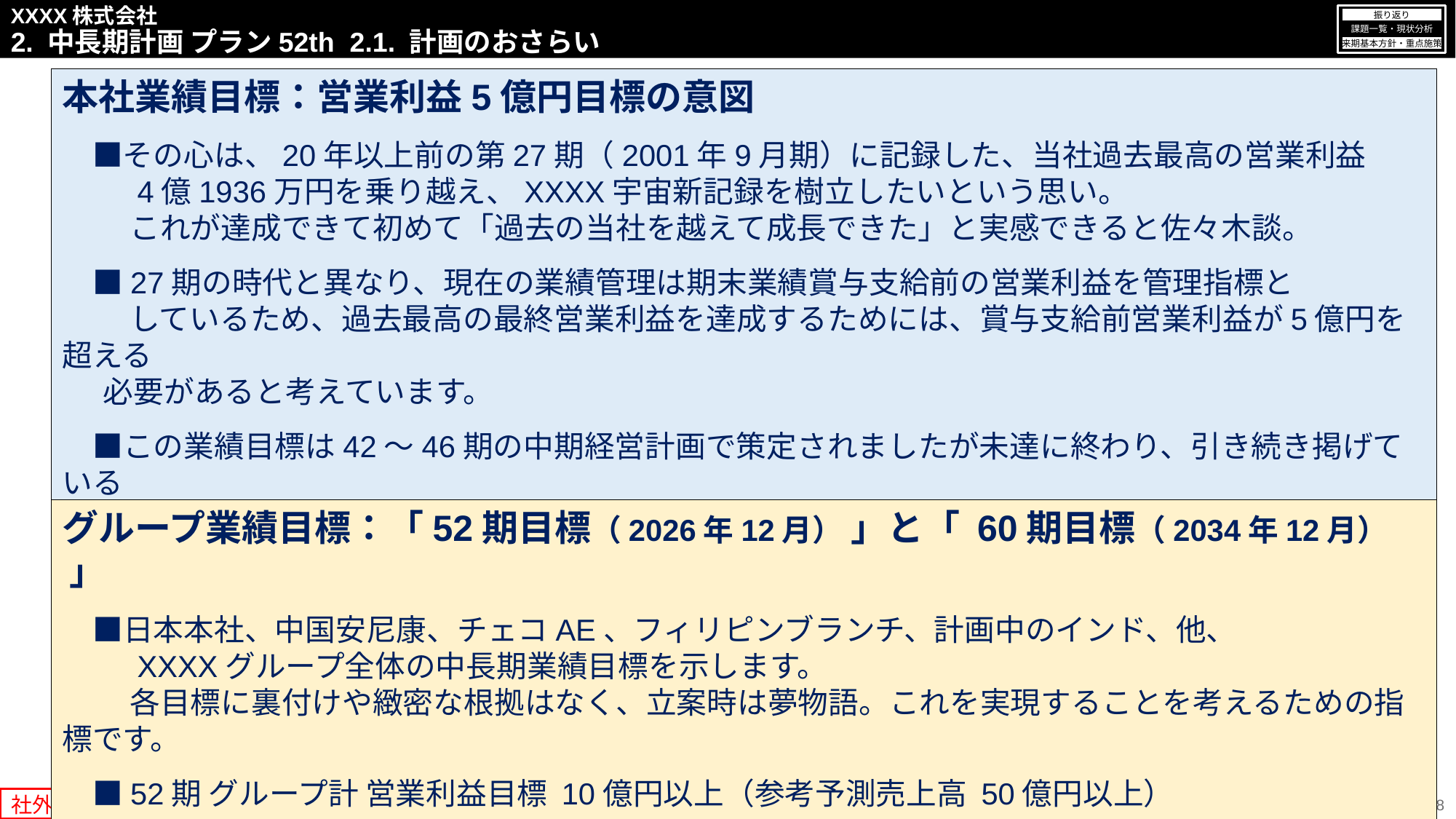

XXXX株式会社
2. 中長期計画 プラン52th  2.1. 計画のおさらい

振り返り
課題一覧・現状分析
来期基本方針・重点施策
本社業績目標：営業利益5億円目標の意図

　■その心は、20年以上前の第27期（2001年9月期）に記録した、当社過去最高の営業利益
　　 4億1936万円を乗り越え、XXXX宇宙新記録を樹立したいという思い。
　　 これが達成できて初めて「過去の当社を越えて成長できた」と実感できると佐々木談。

　■27期の時代と異なり、現在の業績管理は期末業績賞与支給前の営業利益を管理指標と
　　 しているため、過去最高の最終営業利益を達成するためには、賞与支給前営業利益が5億円を超える
     必要があると考えています。

　■この業績目標は42～46期の中期経営計画で策定されましたが未達に終わり、引き続き掲げている
　　 目標です。「最新のXXXXが最良のXXXX！」と言える様に、日々一歩でも前進して参りましょう。
グループ業績目標：「52期目標（2026年12月） 」と「 60期目標（2034年12月） 」

　■日本本社、中国安尼康、チェコAE、フィリピンブランチ、計画中のインド、他、
　 　XXXXグループ全体の中長期業績目標を示します。
　　 各目標に裏付けや緻密な根拠はなく、立案時は夢物語。これを実現することを考えるための指標です。

　■52期 グループ計 営業利益目標 10億円以上（参考予測売上高 50億円以上）

　■60期 グループ計 営業利益目標 20億円以上（参考予測売上高 100億円以上）
8